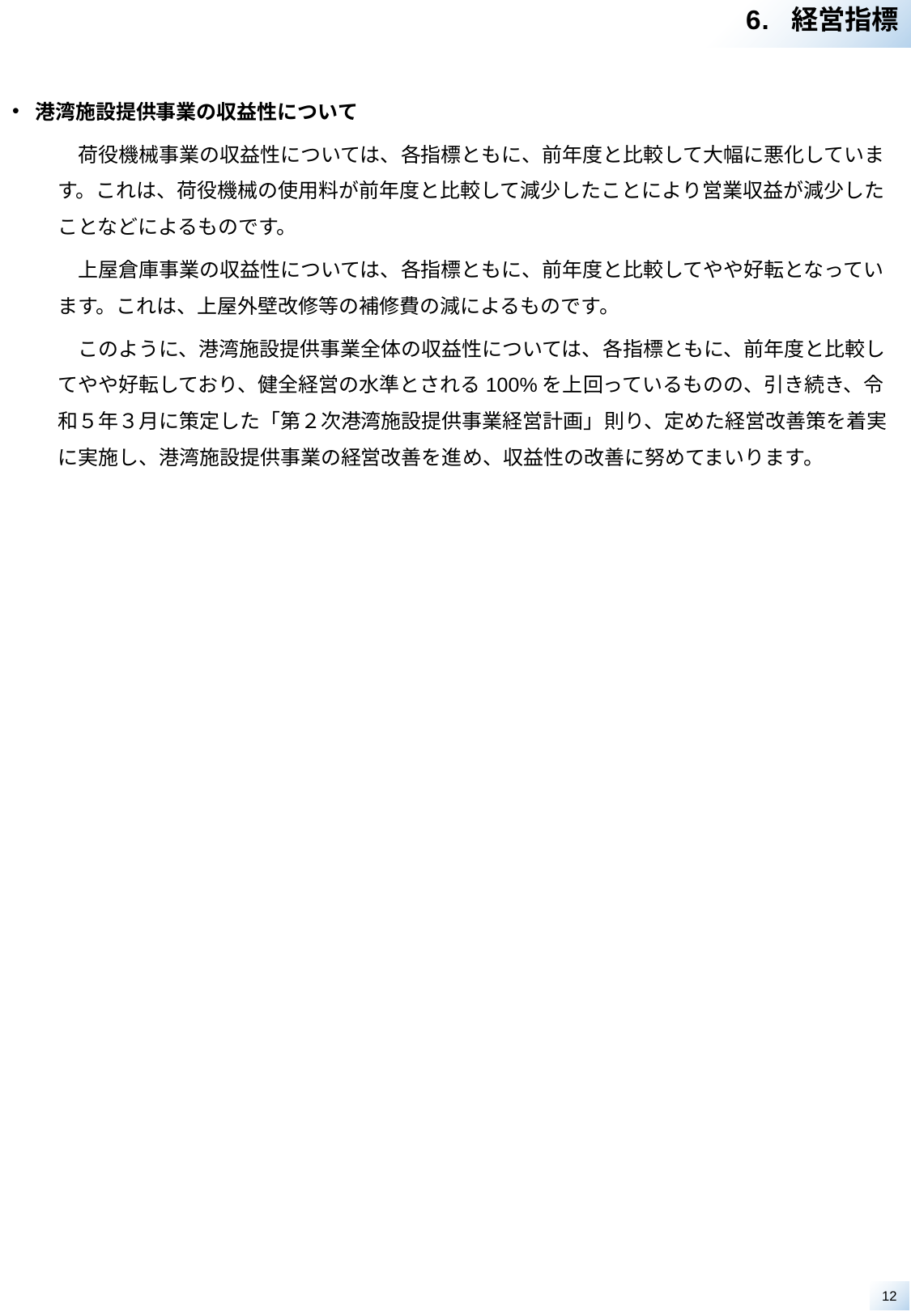

経営指標
港湾施設提供事業の収益性について
　荷役機械事業の収益性については、各指標ともに、前年度と比較して大幅に悪化しています。これは、荷役機械の使用料が前年度と比較して減少したことにより営業収益が減少したことなどによるものです。
　上屋倉庫事業の収益性については、各指標ともに、前年度と比較してやや好転となっています。これは、上屋外壁改修等の補修費の減によるものです。
　このように、港湾施設提供事業全体の収益性については、各指標ともに、前年度と比較してやや好転しており、健全経営の水準とされる100%を上回っているものの、引き続き、令和５年３月に策定した「第２次港湾施設提供事業経営計画」則り、定めた経営改善策を着実に実施し、港湾施設提供事業の経営改善を進め、収益性の改善に努めてまいります。

12